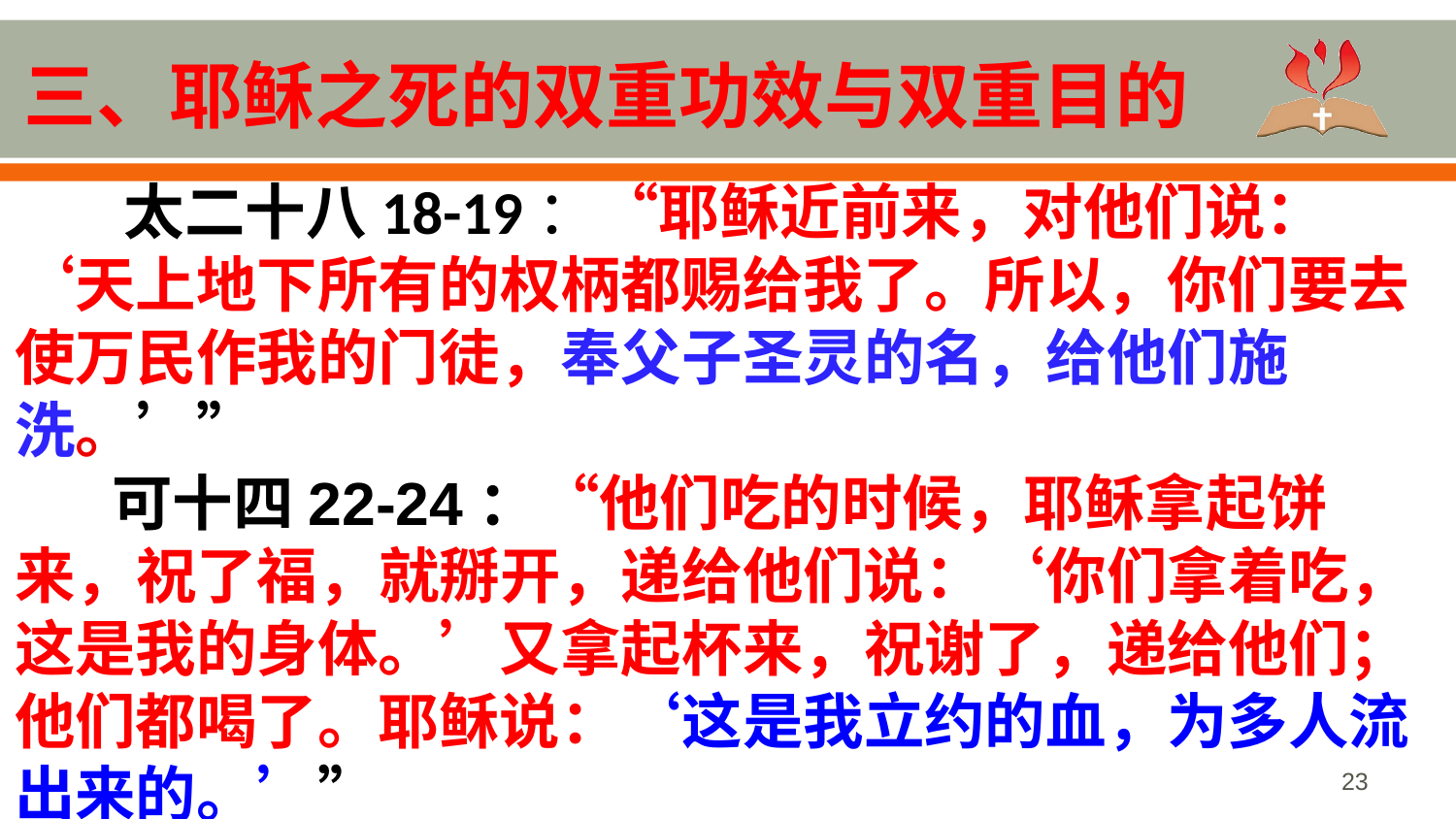

# 三、耶稣之死的双重功效与双重目的
       太二十八18-19：“耶稣近前来，对他们说：‘天上地下所有的权柄都赐给我了。所以，你们要去使万民作我的门徒，奉父子圣灵的名，给他们施洗。’”
      可十四22-24：“他们吃的时候，耶稣拿起饼来，祝了福，就掰开，递给他们说：‘你们拿着吃，这是我的身体。’又拿起杯来，祝谢了，递给他们；他们都喝了。耶稣说：‘这是我立约的血，为多人流出来的。’”

23